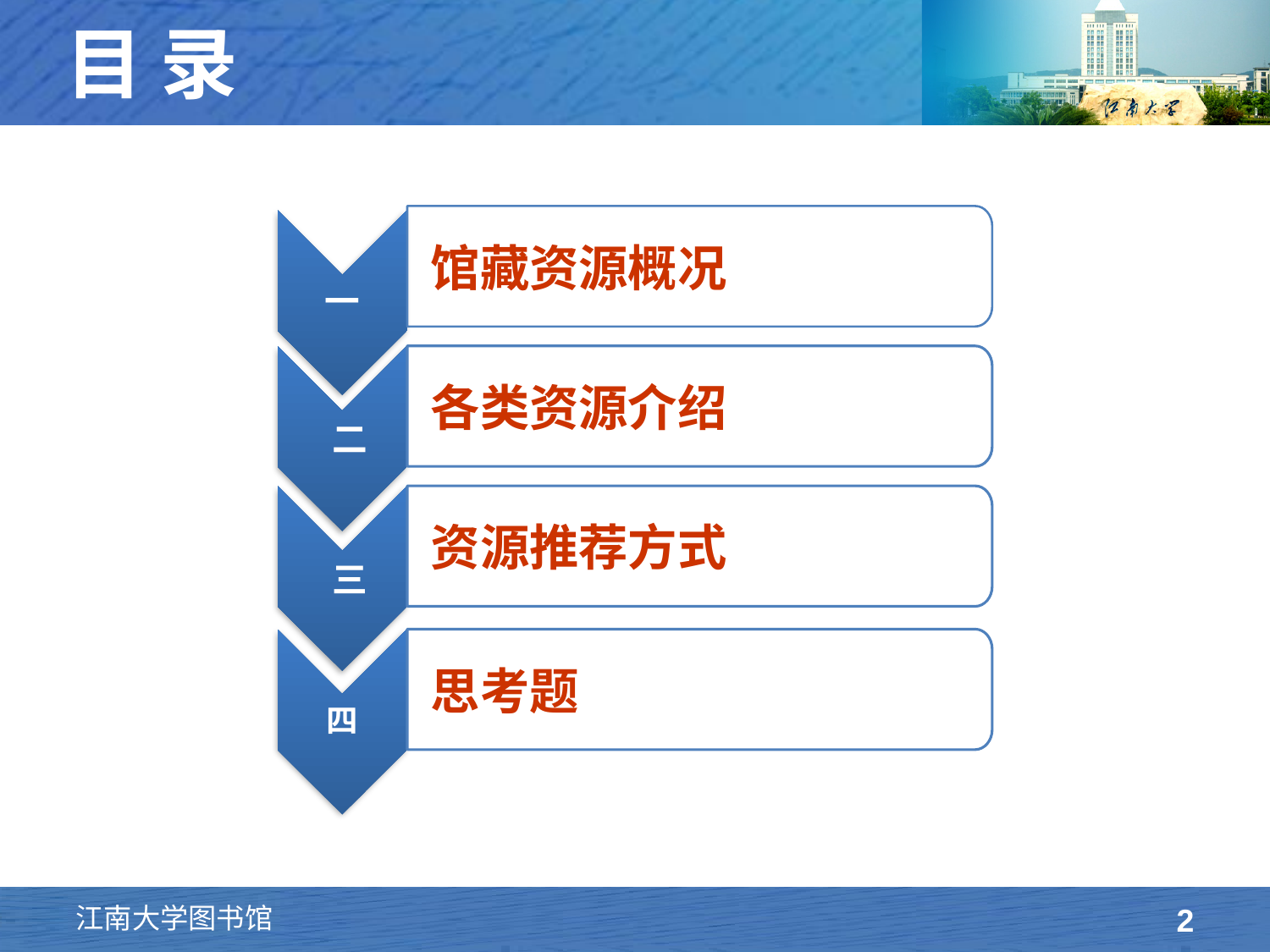

目 录
馆藏资源概况
一
二
各类资源介绍
三
资源推荐方式
四
思考题